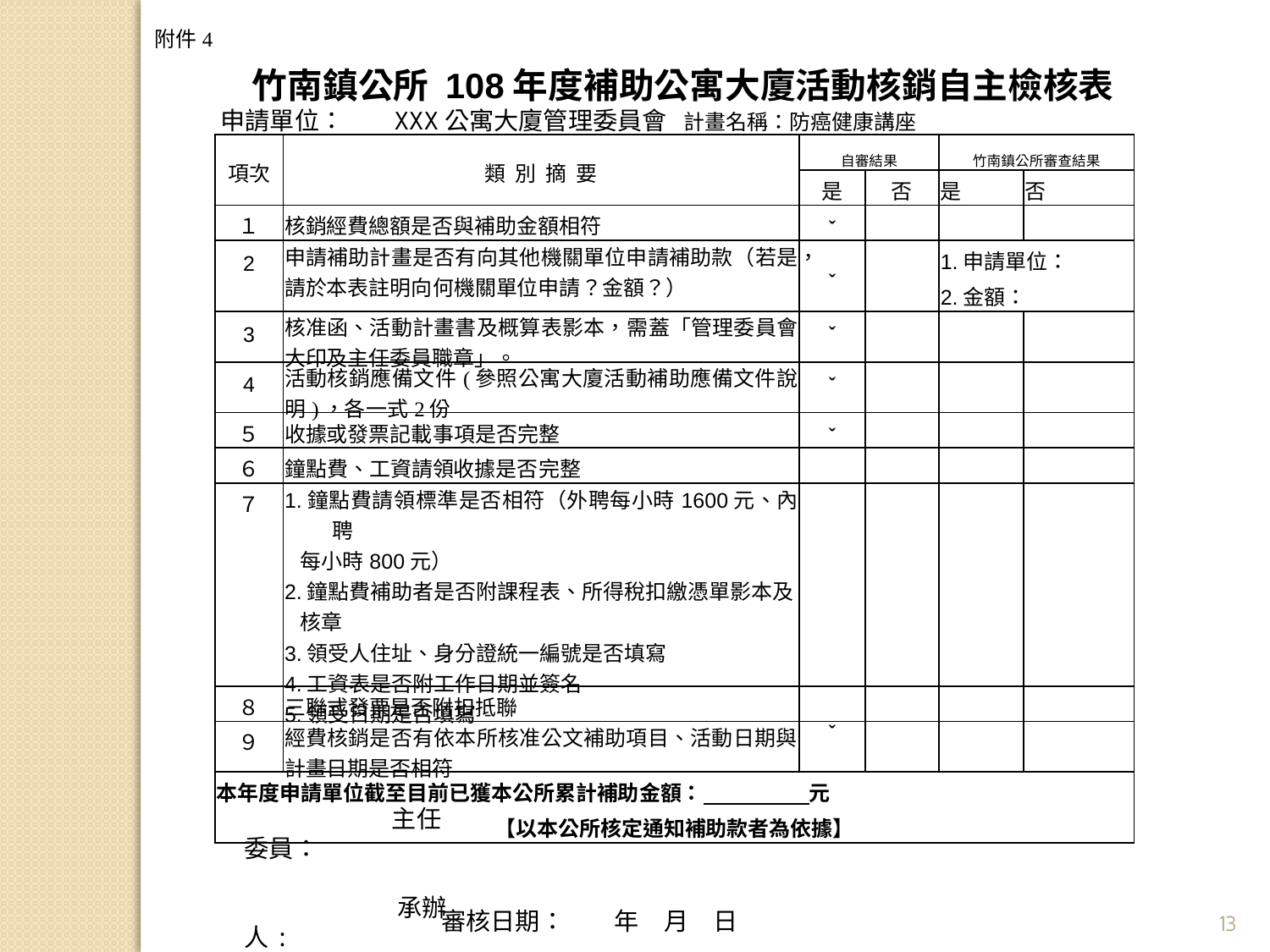

竹南鎮公所 108年度補助公寓大廈活動核銷自主檢核表
  申請單位：        XXX公寓大廈管理委員會   計畫名稱：防癌健康講座
附件4
| 項次 | 類 別 摘 要 | 自審結果 |  | 竹南鎮公所審查結果 |  |  |
| --- | --- | --- | --- | --- | --- | --- |
|  |  | 是 | 否 | 是 | 否 |  |
| １ | 核銷經費總額是否與補助金額相符 | ˇ |  |  |  |  |
| 2 | 申請補助計畫是否有向其他機關單位申請補助款（若是，請於本表註明向何機關單位申請？金額？） | ˇ |  | 1.申請單位： 2.金額： |  |  |
| 3 | 核准函、活動計畫書及概算表影本，需蓋「管理委員會大印及主任委員職章」。 | ˇ |  |  |  |  |
| 4 | 活動核銷應備文件(參照公寓大廈活動補助應備文件說明)，各一式2份 | ˇ |  |  |  |  |
| ５ | 收據或發票記載事項是否完整 | ˇ |  |  |  |  |
| ６ | 鐘點費、工資請領收據是否完整 |  |  |  |  |  |
| ７ | 1.鐘點費請領標準是否相符（外聘每小時1600元、內聘 每小時800元） 2.鐘點費補助者是否附課程表、所得稅扣繳憑單影本及 核章 3.領受人住址、身分證統一編號是否填寫 4.工資表是否附工作日期並簽名 5.領受日期是否填寫 |  |  |  |  |  |
| ８ | 三聯式發票是否附扣抵聯 |  |  |  |  |  |
| ９ | 經費核銷是否有依本所核准公文補助項目、活動日期與計畫日期是否相符 | ˇ |  |  |  |  |
| 本年度申請單位截至目前已獲本公所累計補助金額：　　　　　元 【以本公所核定通知補助款者為依據】 |  |  |  |  |  |  |
          主任委員：

           承辦人:
13
審核日期：　　年　月　日